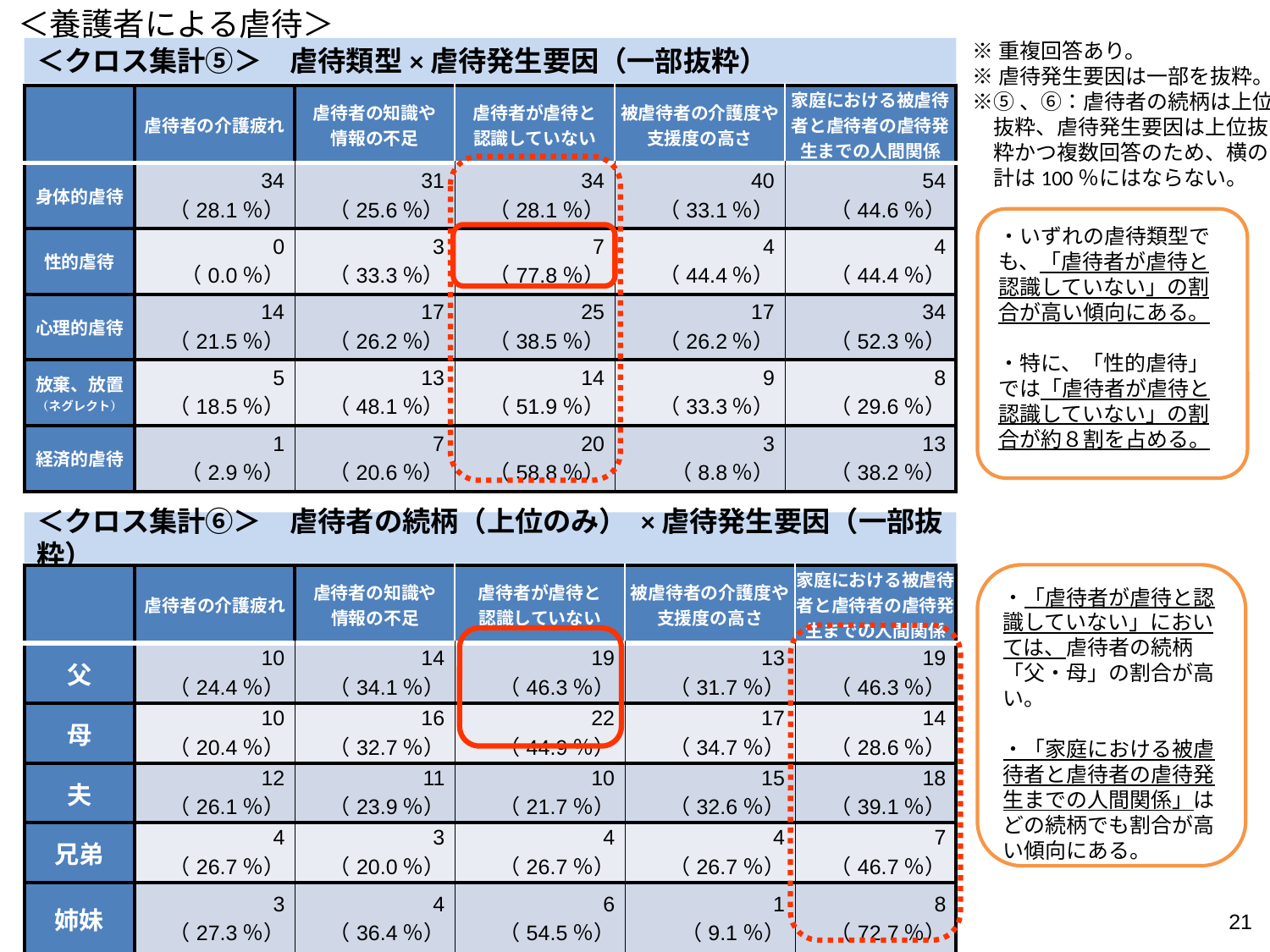

＜養護者による虐待＞
※重複回答あり。
※虐待発生要因は一部を抜粋。
※⑤、⑥：虐待者の続柄は上位
　抜粋、虐待発生要因は上位抜
　粋かつ複数回答のため、横の
　計は100％にはならない。
# ＜クロス集計⑤＞　虐待類型×虐待発生要因（一部抜粋）
|  | 虐待者の介護疲れ | 虐待者の知識や 情報の不足 | 虐待者が虐待と 認識していない | 被虐待者の介護度や支援度の高さ | 家庭における被虐待者と虐待者の虐待発生までの人間関係 |
| --- | --- | --- | --- | --- | --- |
| 身体的虐待 | 34 （28.1％） | 31 （25.6％） | 34 （28.1％） | 40 （33.1％） | 54 （44.6％） |
| 性的虐待 | 0 （0.0％） | 3 （33.3％） | 7 （77.8％） | 4 （44.4％） | 4 （44.4％） |
| 心理的虐待 | 14 （21.5％） | 17 （26.2％） | 25 （38.5％） | 17 （26.2％） | 34 （52.3％） |
| 放棄、放置 （ネグレクト） | 5 （18.5％） | 13 （48.1％） | 14 （51.9％） | 9 （33.3％） | 8 （29.6％） |
| 経済的虐待 | 1 （2.9％） | 7 （20.6％） | 20 （58.8％） | 3 （8.8％） | 13 （38.2％） |

・いずれの虐待類型でも、「虐待者が虐待と認識していない」の割合が高い傾向にある。

・特に、「性的虐待」では「虐待者が虐待と認識していない」の割合が約８割を占める。

＜クロス集計⑥＞　虐待者の続柄（上位のみ） ×虐待発生要因（一部抜粋）
・「虐待者が虐待と認識していない」においては、虐待者の続柄「父・母」の割合が高い。

・「家庭における被虐待者と虐待者の虐待発生までの人間関係」はどの続柄でも割合が高い傾向にある。

|  | 虐待者の介護疲れ | 虐待者の知識や 情報の不足 | 虐待者が虐待と 認識していない | 被虐待者の介護度や支援度の高さ | 家庭における被虐待者と虐待者の虐待発生までの人間関係 |
| --- | --- | --- | --- | --- | --- |
| 父 | 10 （24.4％） | 14 （34.1％） | 19 （46.3％） | 13 （31.7％） | 19 （46.3％） |
| 母 | 10 （20.4％） | 16 （32.7％） | 22 （44.9％） | 17 （34.7％） | 14 （28.6％） |
| 夫 | 12 （26.1％） | 11 （23.9％） | 10 （21.7％） | 15 （32.6％） | 18 （39.1％） |
| 兄弟 | 4 （26.7％） | 3 （20.0％） | 4 （26.7％） | 4 （26.7％） | 7 （46.7％） |
| 姉妹 | 3 （27.3％） | 4 （36.4％） | 6 （54.5％） | 1 （9.1％） | 8 （72.7％） |

21